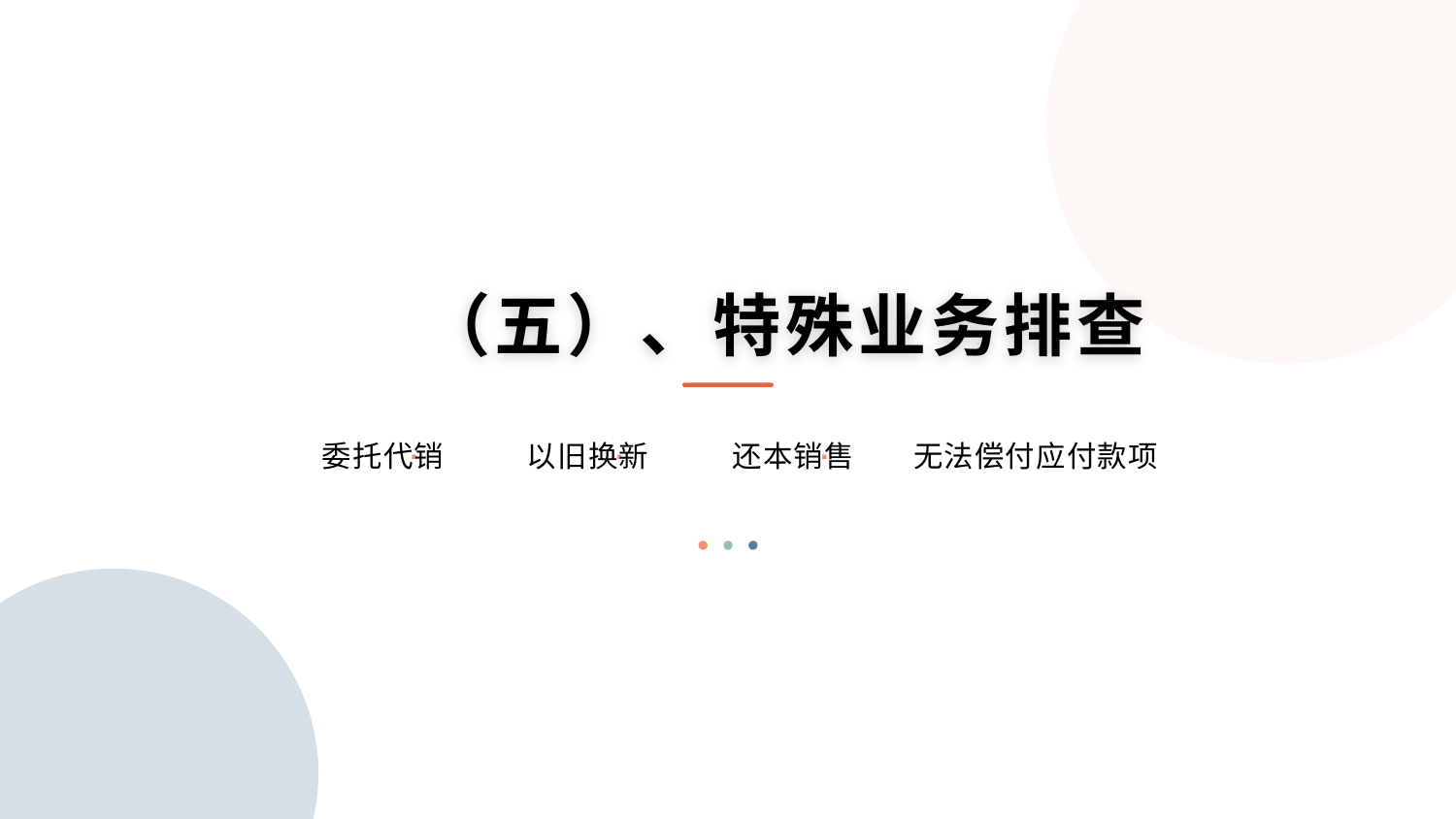

（五）、特殊业务排查

委托代销
·
以旧换新
·
还本销售
·
无法偿付应付款项